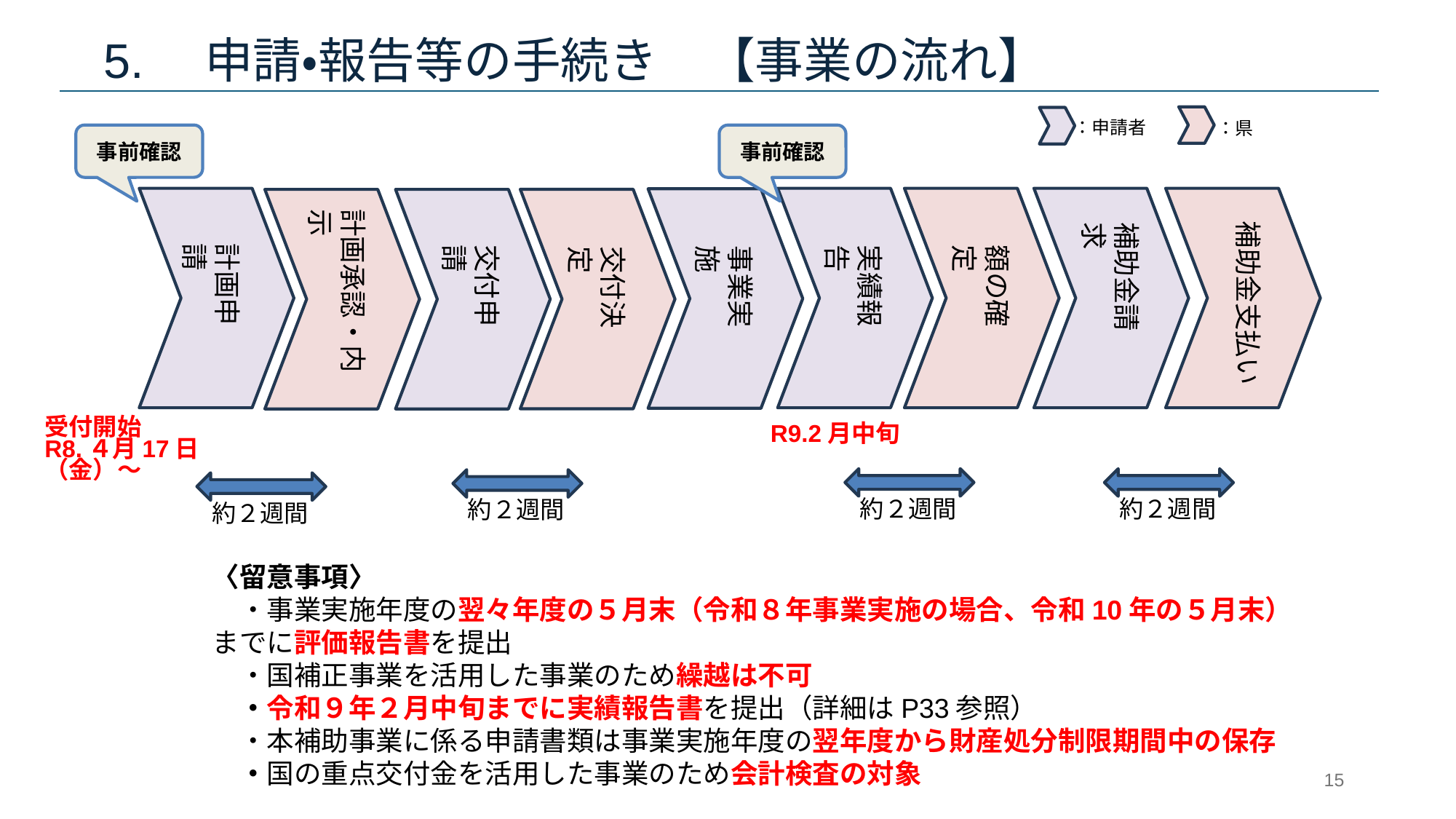

# 5.　申請・報告等の手続き　【事業の流れ】

：申請者
：県

計画承認・内示
補助金支払い
補助金請求
計画申請
交付申請
実績報告
額の確定
事業実施
交付決定

事前確認

事前確認

受付開始
R8.４月17日（金）～
R9.2月中旬

約２週間

約２週間

約２週間

約２週間
〈留意事項〉
　・事業実施年度の翌々年度の５月末（令和８年事業実施の場合、令和10年の５月末）までに評価報告書を提出
　・国補正事業を活用した事業のため繰越は不可
　・令和９年２月中旬までに実績報告書を提出（詳細はP33参照）
　・本補助事業に係る申請書類は事業実施年度の翌年度から財産処分制限期間中の保存
　・国の重点交付金を活用した事業のため会計検査の対象
15